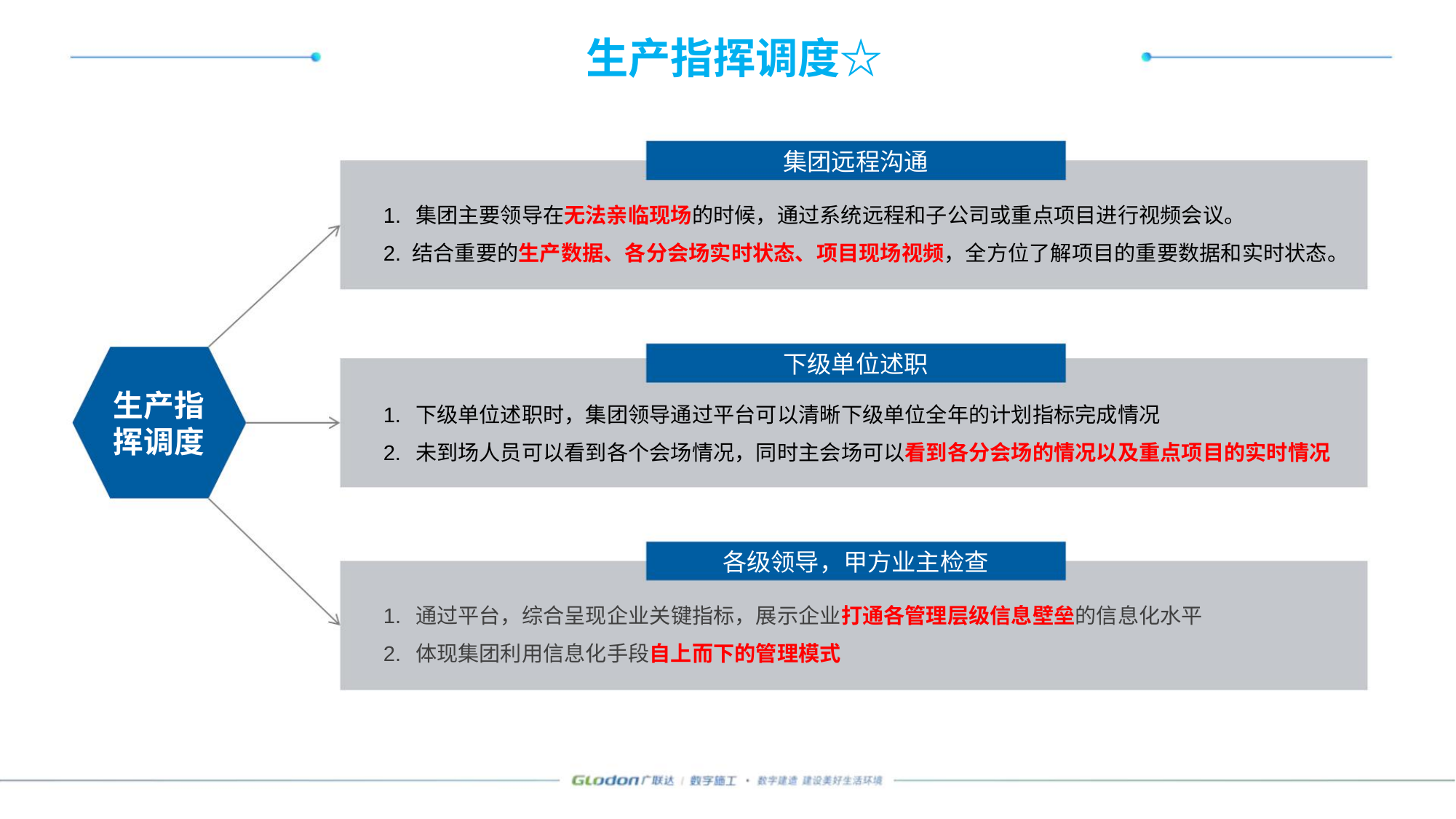

生产指挥调度☆
集团远程沟通
1. 集团主要领导在无法亲临现场的时候，通过系统远程和子公司或重点项目进行视频会议。
2. 结合重要的生产数据、各分会场实时状态、项目现场视频，全方位了解项目的重要数据和实时状态。
下级单位述职
生产指
挥调度
1. 下级单位述职时，集团领导通过平台可以清晰下级单位全年的计划指标完成情况
2. 未到场人员可以看到各个会场情况，同时主会场可以看到各分会场的情况以及重点项目的实时情况
各级领导，甲方业主检查
1. 通过平台，综合呈现企业关键指标，展示企业打通各管理层级信息壁垒的信息化水平
2. 体现集团利用信息化手段自上而下的管理模式